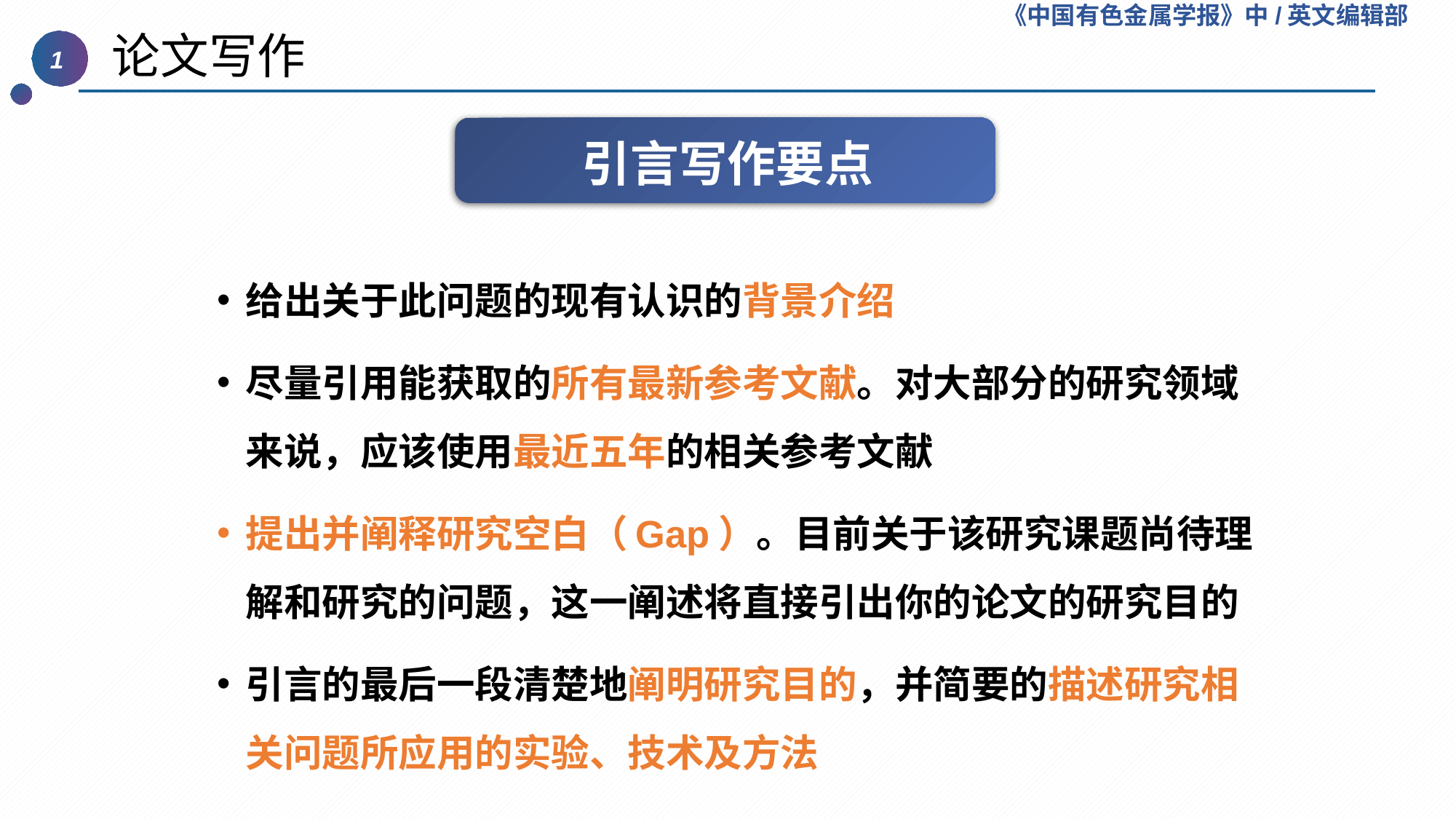

《中国有色金属学报》中/英文编辑部
      论文写作

1

引言写作要点
给出关于此问题的现有认识的背景介绍
尽量引用能获取的所有最新参考文献。对大部分的研究领域来说，应该使用最近五年的相关参考文献
提出并阐释研究空白（Gap）。目前关于该研究课题尚待理解和研究的问题，这一阐述将直接引出你的论文的研究目的
引言的最后一段清楚地阐明研究目的，并简要的描述研究相关问题所应用的实验、技术及方法